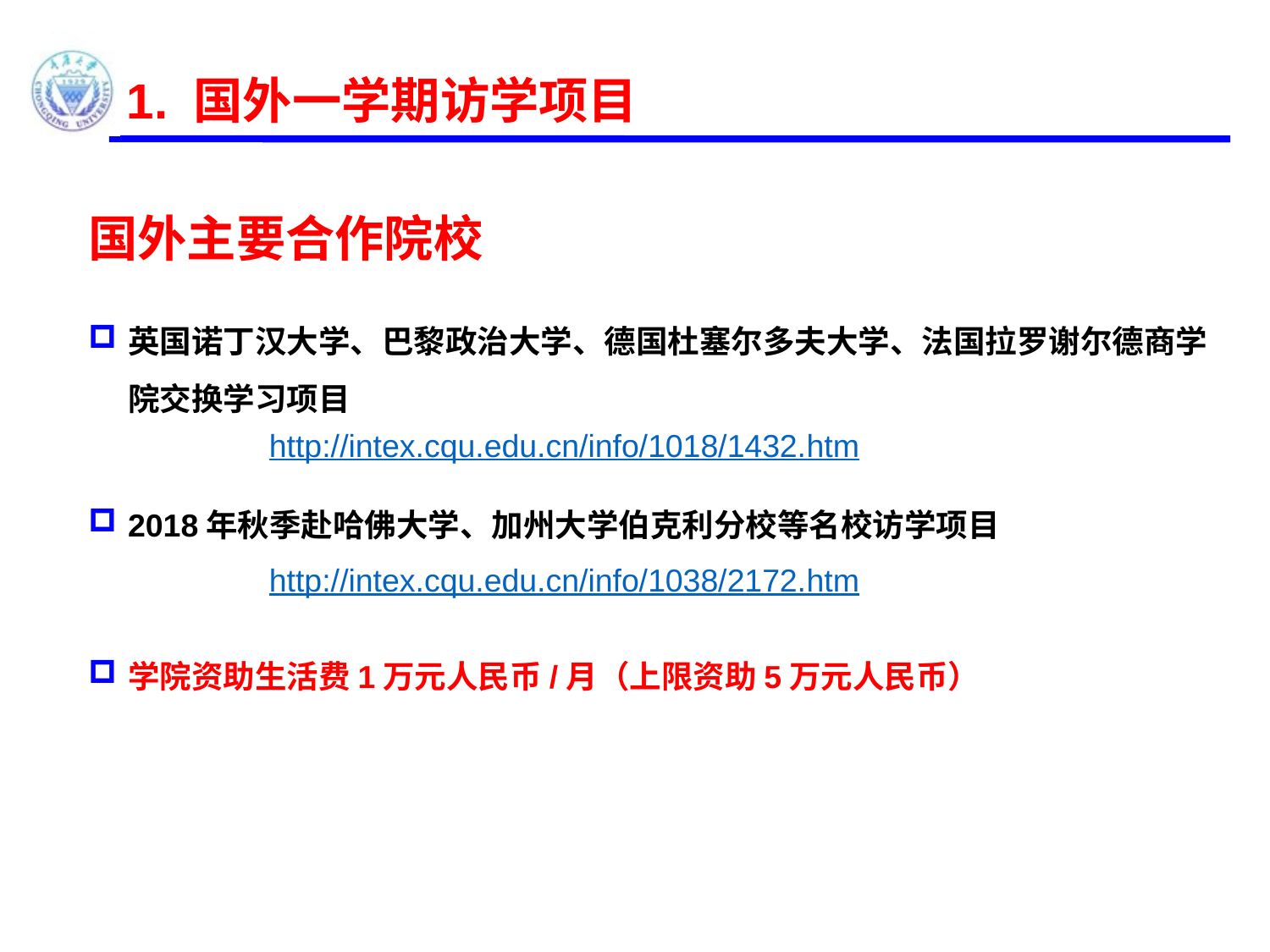

1. 国外一学期访学项目
国外主要合作院校
英国诺丁汉大学、巴黎政治大学、德国杜塞尔多夫大学、法国拉罗谢尔德商学院交换学习项目
http://intex.cqu.edu.cn/info/1018/1432.htm

2018年秋季赴哈佛大学、加州大学伯克利分校等名校访学项目
http://intex.cqu.edu.cn/info/1038/2172.htm

学院资助生活费1万元人民币/月（上限资助5万元人民币）